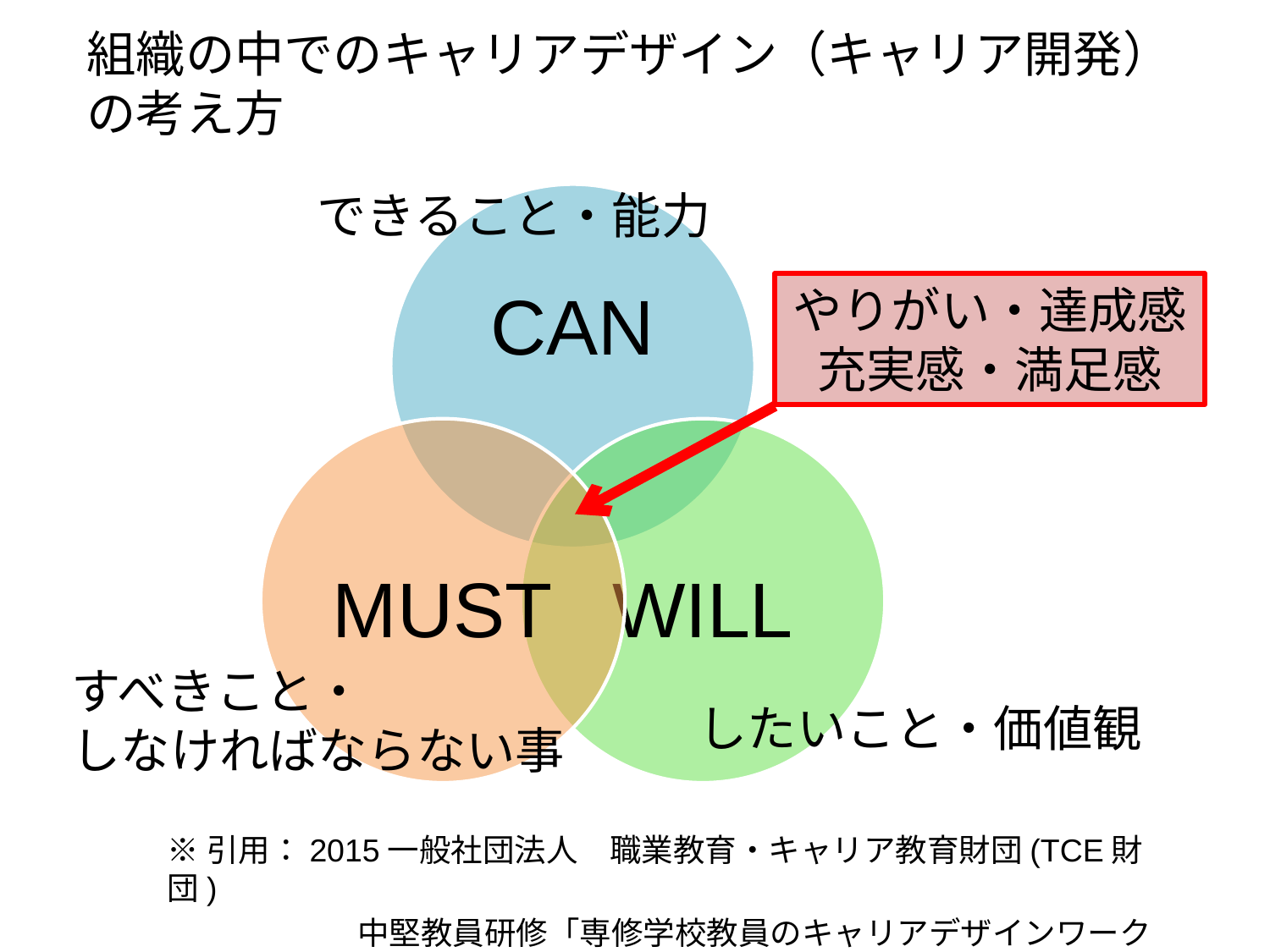

# 組織の中でのキャリアデザイン（キャリア開発）の考え方
できること・能力
CAN
WILL
MUST
やりがい・達成感
充実感・満足感
すべきこと・
しなければならない事
したいこと・価値観
※引用：2015一般社団法人　職業教育・キャリア教育財団(TCE財団)
　　　　　　中堅教員研修「専修学校教員のキャリアデザインワークショップ」